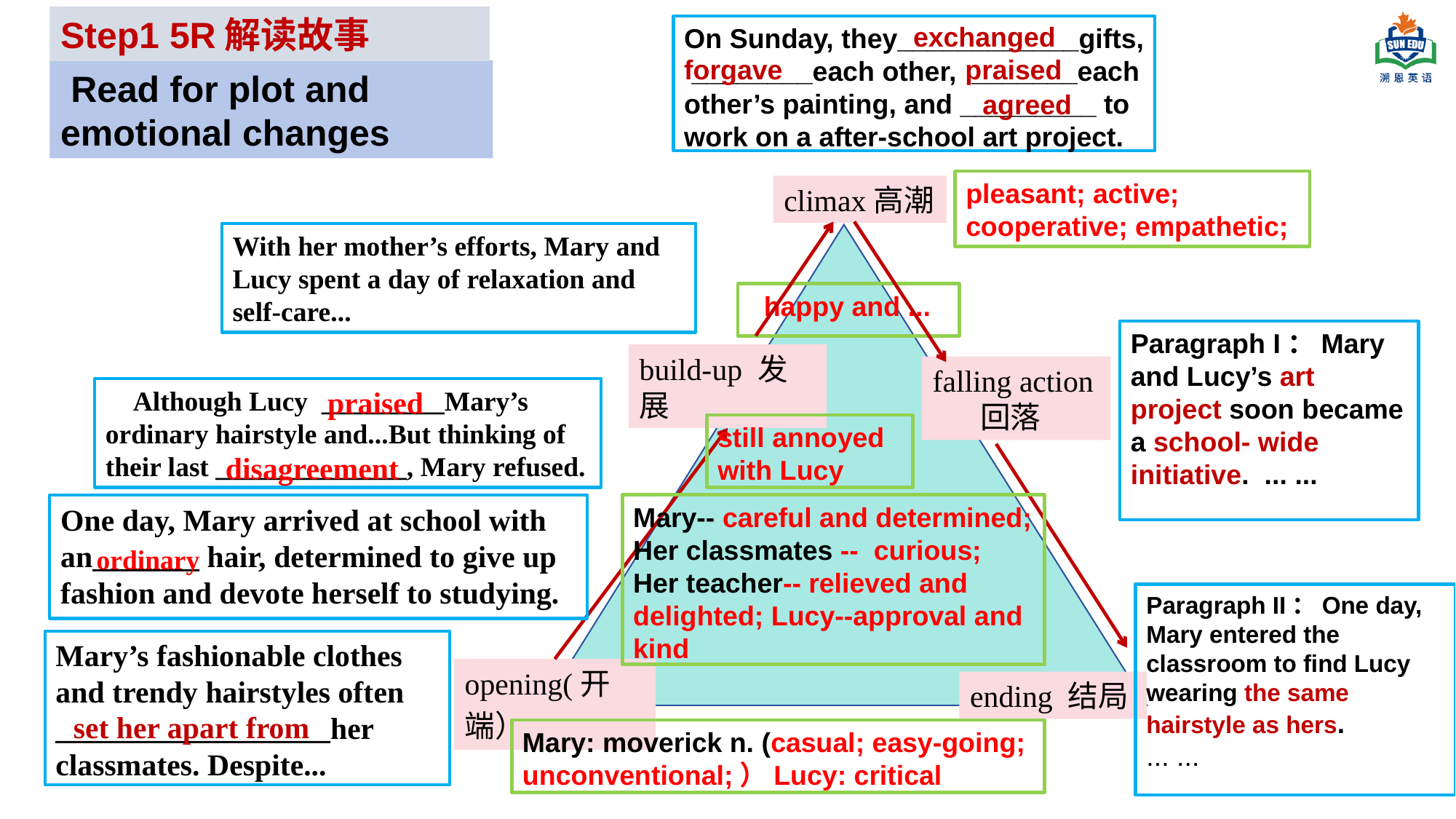

Step1 5R解读故事
exchanged
On Sunday, they____________gifts,  ________each other,  _______each other’s painting, and _________ to work on a after-school art project.
forgave
praised
 Read for plot and emotional changes
agreed
pleasant; active;
cooperative; empathetic;

climax高潮
With her mother’s efforts, Mary and Lucy spent a day of relaxation and self-care...

  happy and ...
Paragraph I：Mary and Lucy’s art project soon became a school- wide initiative.  ... ...

build-up 发展
falling action
      回落
    Although Lucy  _________Mary’s ordinary hairstyle and...But thinking of their last ______________, Mary refused.

praised
still annoyed with Lucy
disagreement
Mary-- careful and determined; Her classmates --  curious; Her teacher-- relieved and delighted; Lucy--approval and kind

One day, Mary arrived at school with an_______ hair, determined to give up fashion and devote herself to studying.
ordinary
Paragraph II：One day, Mary entered the classroom to find Lucy wearing the same hairstyle as hers.
... ...
Mary’s fashionable clothes and trendy hairstyles often  __________________her classmates. Despite...
opening(开端）
ending 结局
set her apart from
Mary: moverick n. (casual; easy-going; unconventional;）Lucy: critical